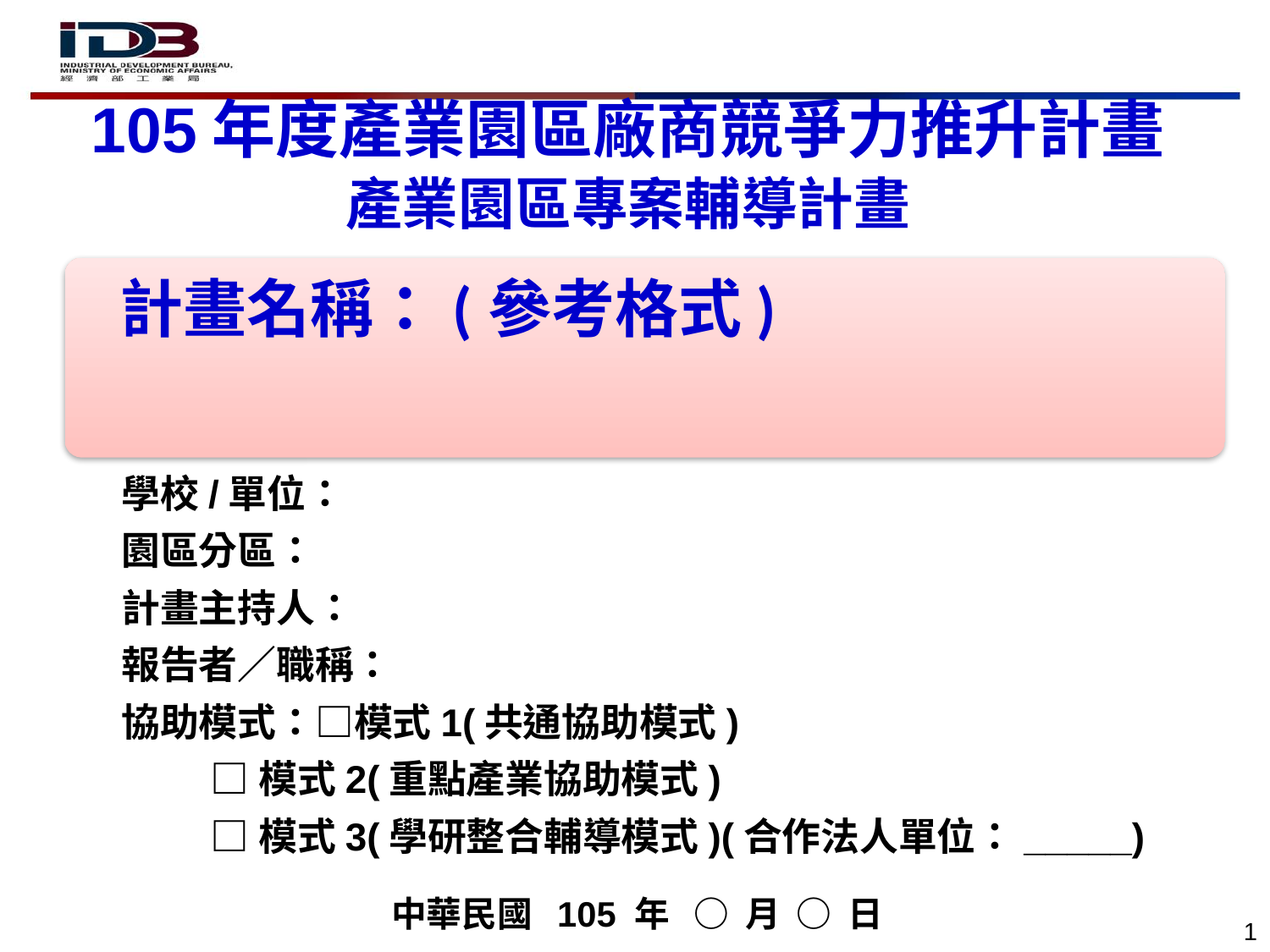

105年度產業園區廠商競爭力推升計畫
產業園區專案輔導計畫
計畫名稱：(參考格式)
學校/單位：
園區分區：
計畫主持人：
報告者／職稱：
協助模式：□模式1(共通協助模式)
          □模式2(重點產業協助模式)
          □模式3(學研整合輔導模式)(合作法人單位：_____)
中華民國  105 年   ○  月  ○  日